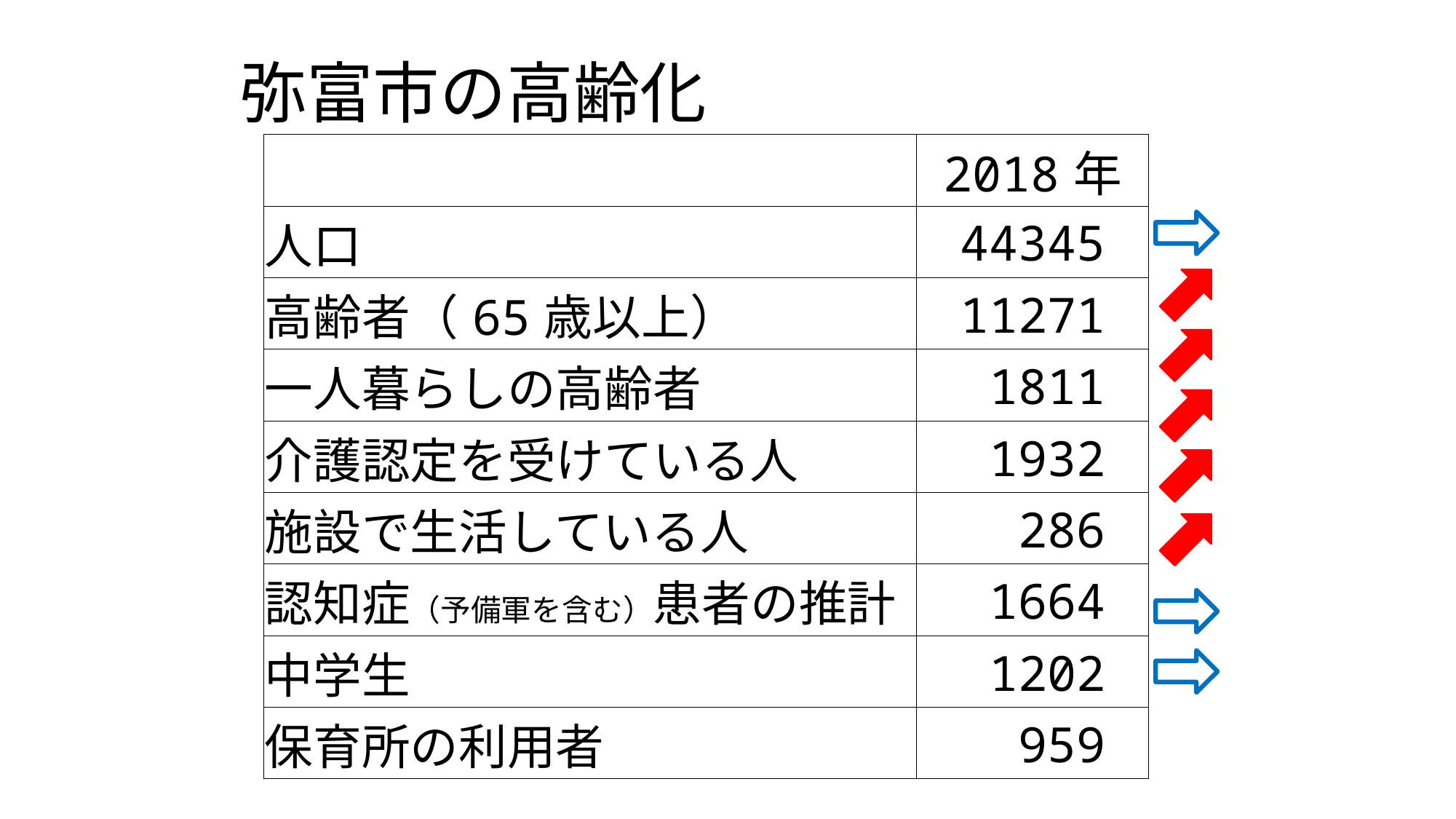

弥富市の高齢化
|  | 2018年 |
| --- | --- |
| 人口 | 44345 |
| 高齢者（65歳以上） | 11271 |
| 一人暮らしの高齢者 | 1811 |
| 介護認定を受けている人 | 1932 |
| 施設で生活している人 | 286 |
| 認知症（予備軍を含む）患者の推計 | 1664 |
| 中学生 | 1202 |
| 保育所の利用者 | 959 |